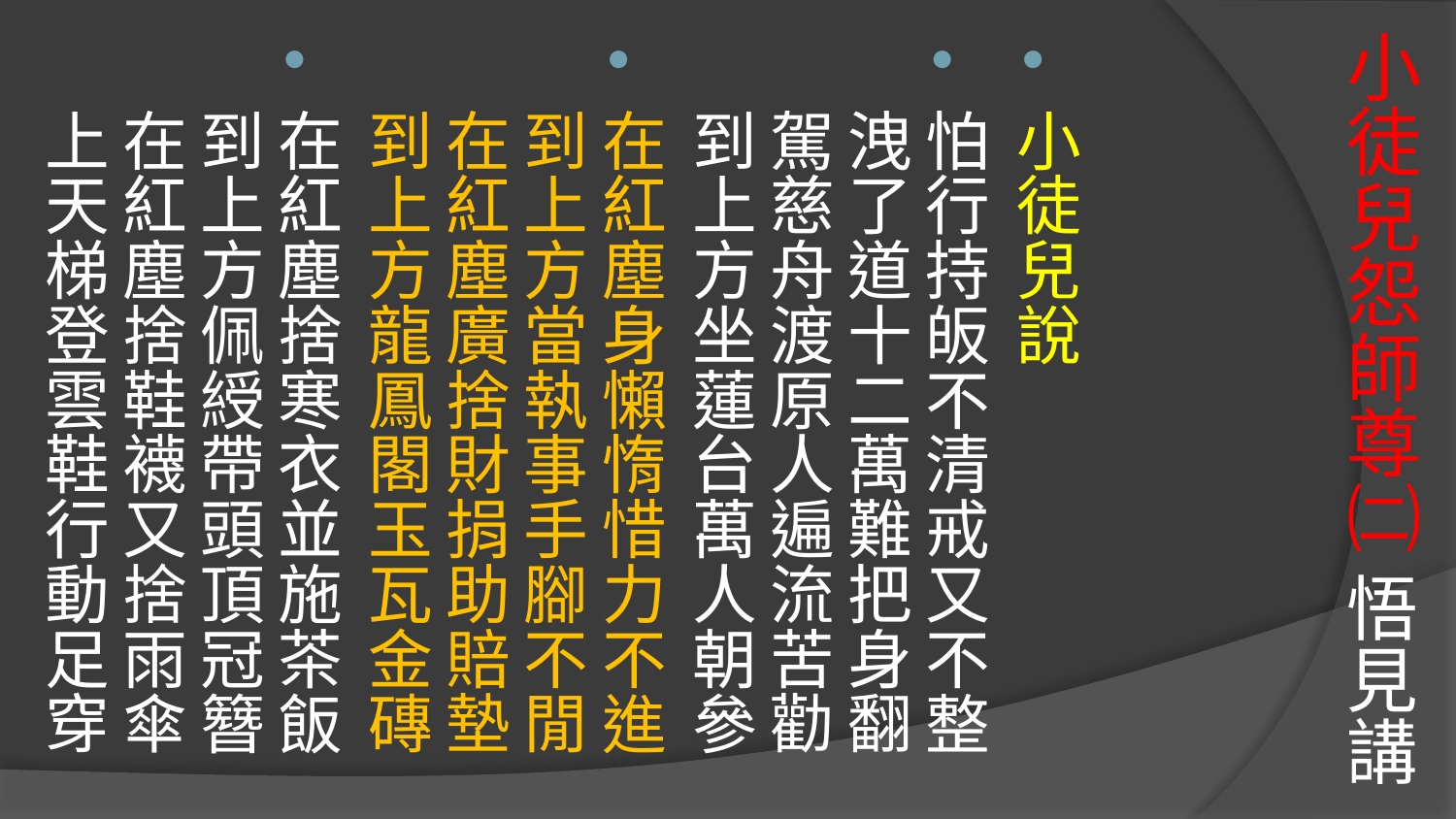

# 小徒兒怨師尊㈡ 悟見講
小徒兒說
怕行持皈不清戒又不整
洩了道十二萬難把身翻
駕慈舟渡原人遍流苦勸
到上方坐蓮台萬人朝參
在紅塵身懶惰惜力不進
到上方當執事手腳不閒
在紅塵廣捨財捐助賠墊
到上方龍鳳閣玉瓦金磚
在紅塵捨寒衣並施茶飯
到上方佩綬帶頭頂冠簪
在紅塵捨鞋襪又捨雨傘
上天梯登雲鞋行動足穿